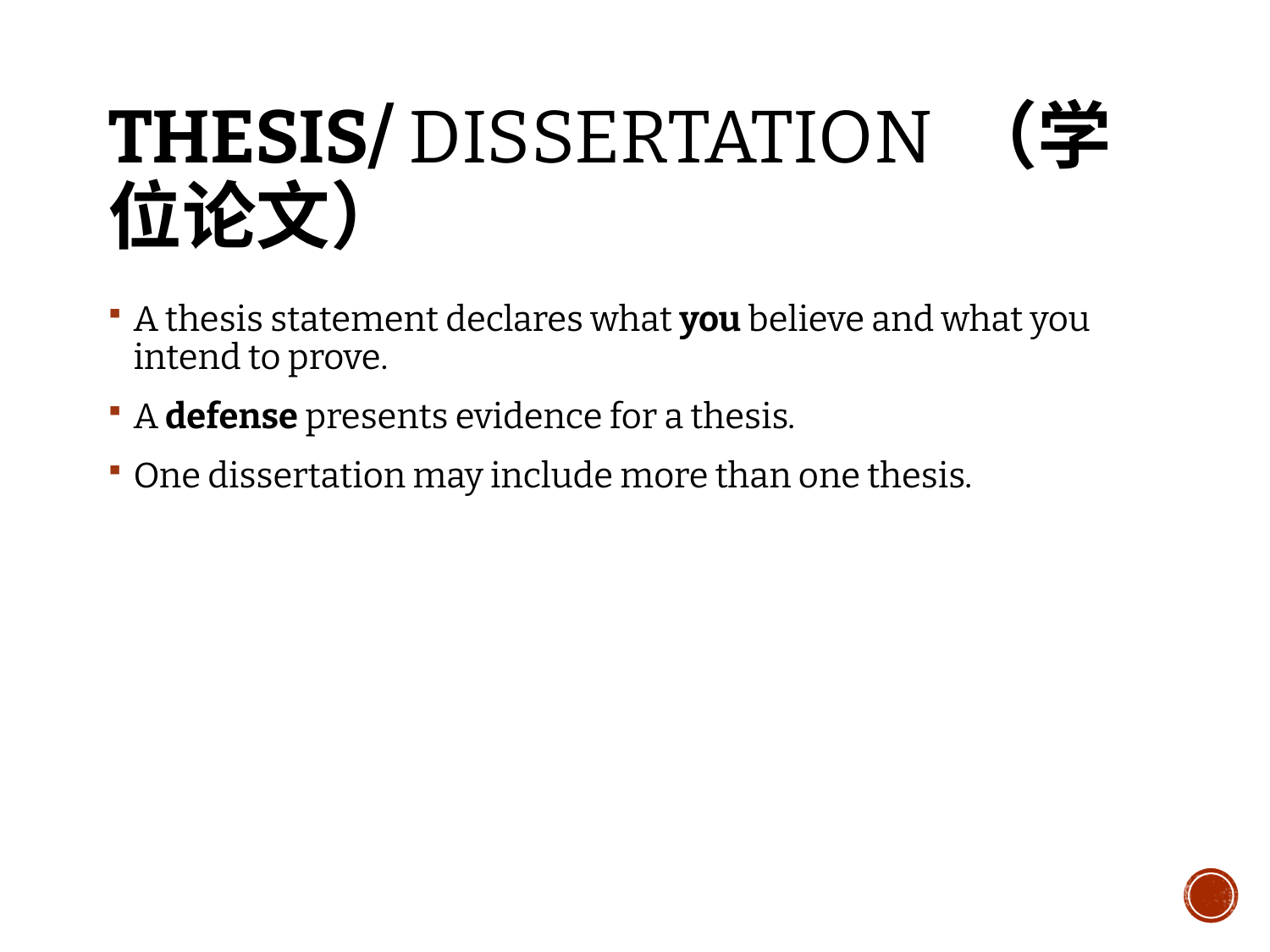

# Thesis/ dissertation （学位论文）
A thesis statement declares what you believe and what you intend to prove.
A defense presents evidence for a thesis.
One dissertation may include more than one thesis.